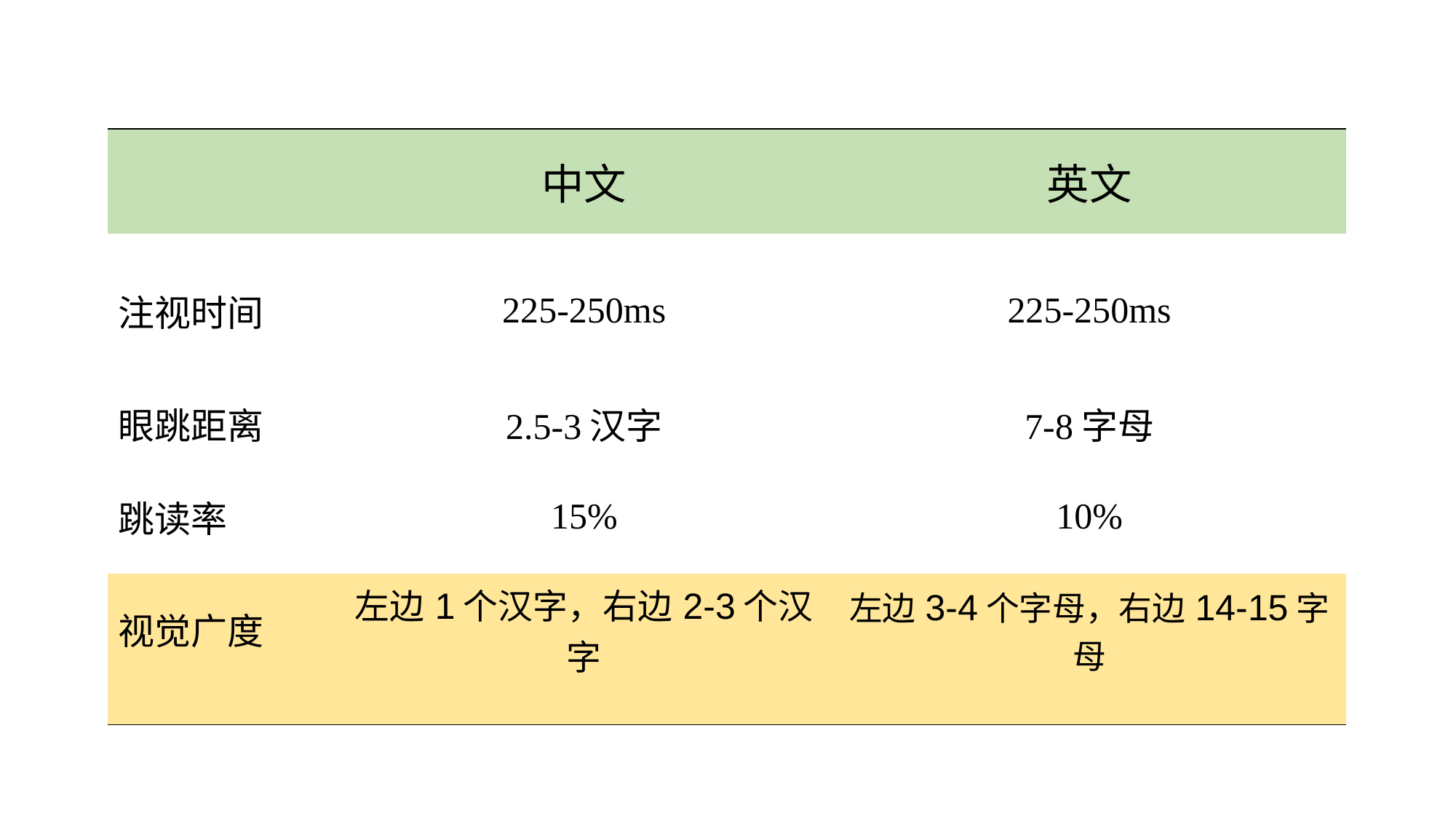

|  | 中文 | 英文 |
| --- | --- | --- |
| 注视时间 | 225-250ms | 225-250ms |
| 眼跳距离 | 2.5-3汉字 | 7-8字母 |
| 跳读率 | 15% | 10% |
| 视觉广度 | 左边1个汉字，右边2-3个汉字 | 左边3-4个字母，右边14-15字母 |